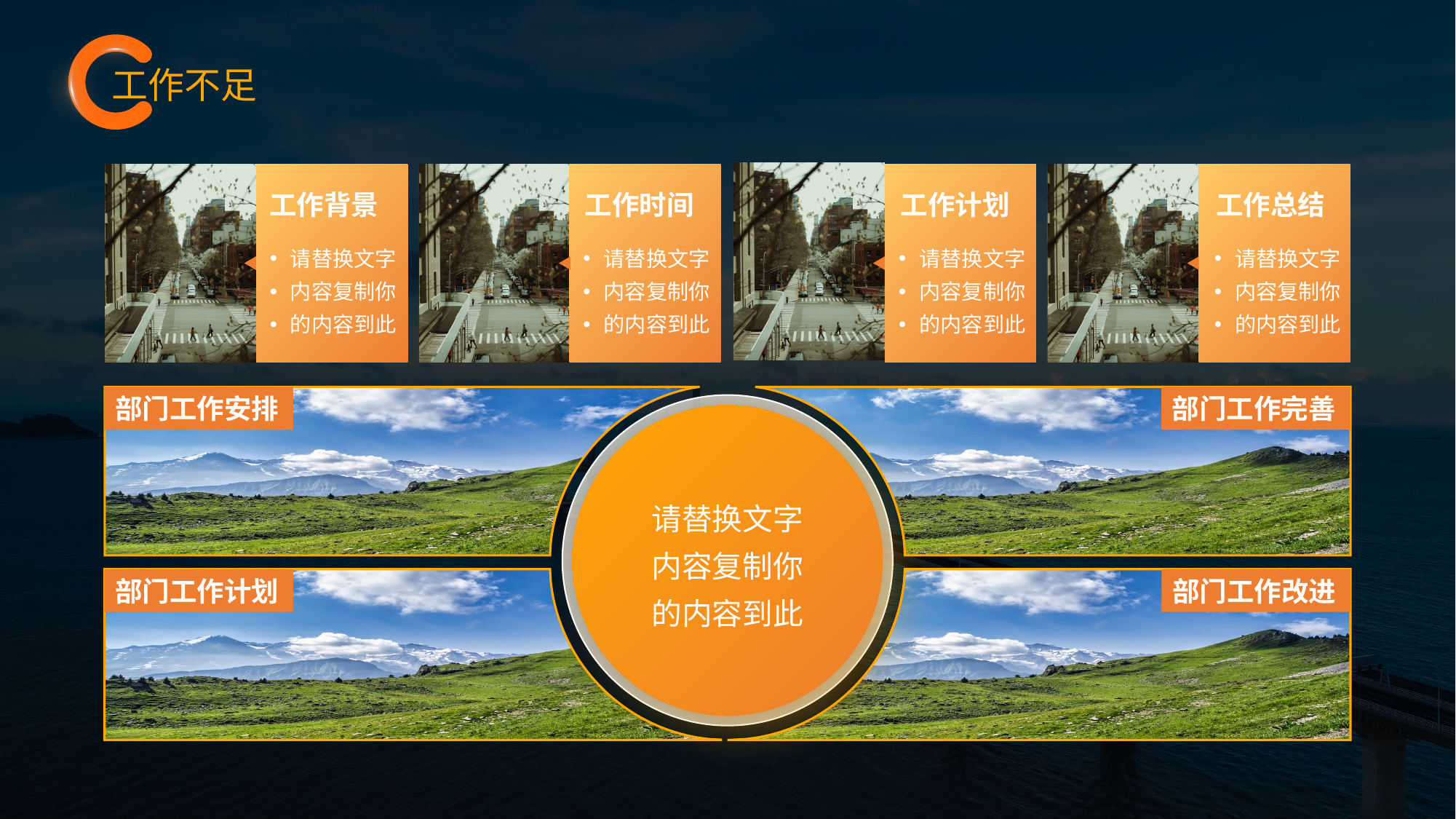

工作不足

工作背景
工作时间
工作计划
工作总结
请替换文字
内容复制你
的内容到此
请替换文字
内容复制你
的内容到此
请替换文字
内容复制你
的内容到此
请替换文字
内容复制你
的内容到此

部门工作安排
部门工作完善

请替换文字
内容复制你
的内容到此
部门工作改进
部门工作计划